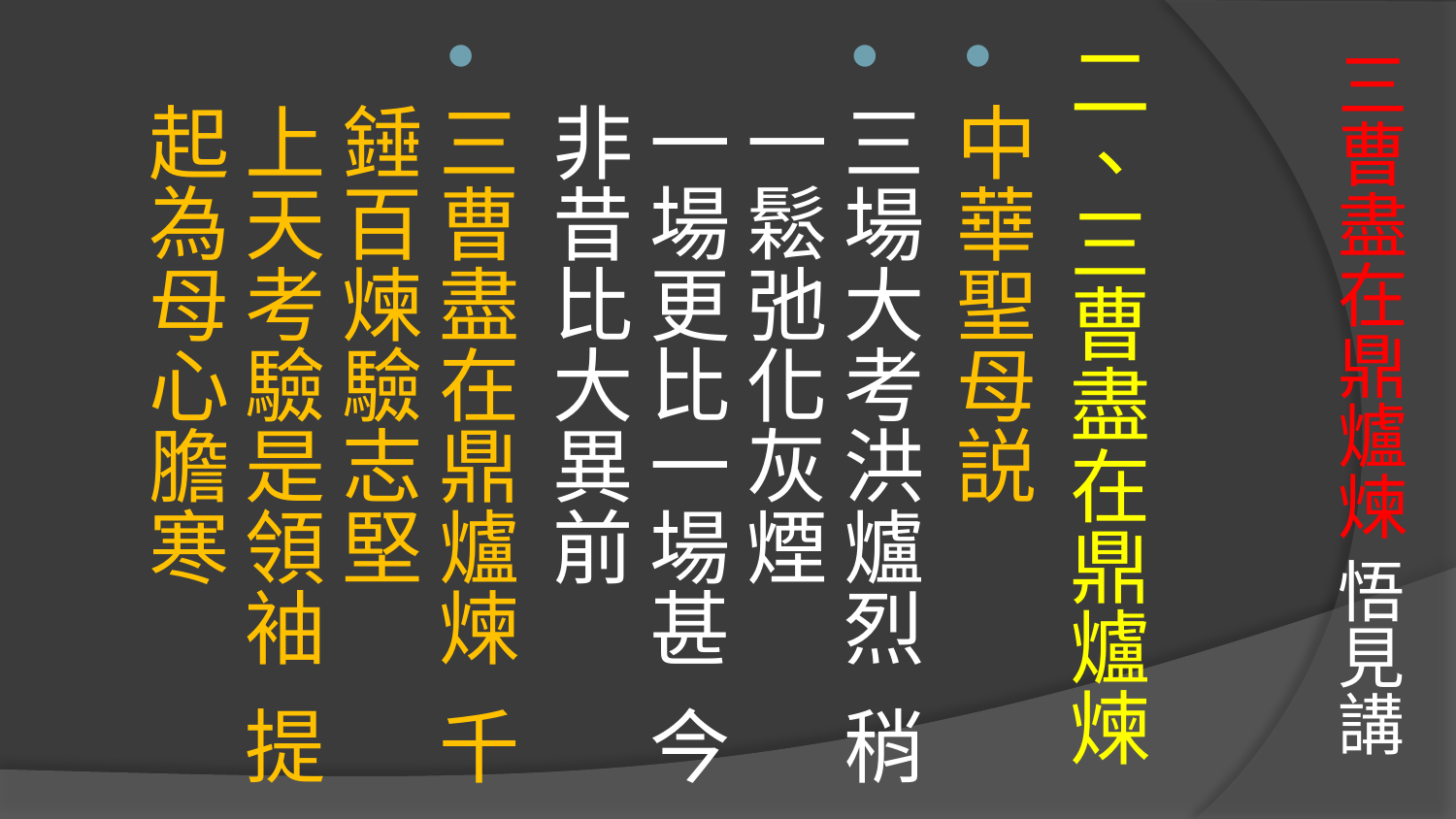

# 三曹盡在鼎爐煉 悟見講
二、三曹盡在鼎爐煉
中華聖母説
三場大考洪爐烈  稍一鬆弛化灰煙
一場更比一場甚  今非昔比大異前
三曹盡在鼎爐煉  千錘百煉驗志堅
上天考驗是領袖  提起為母心膽寒